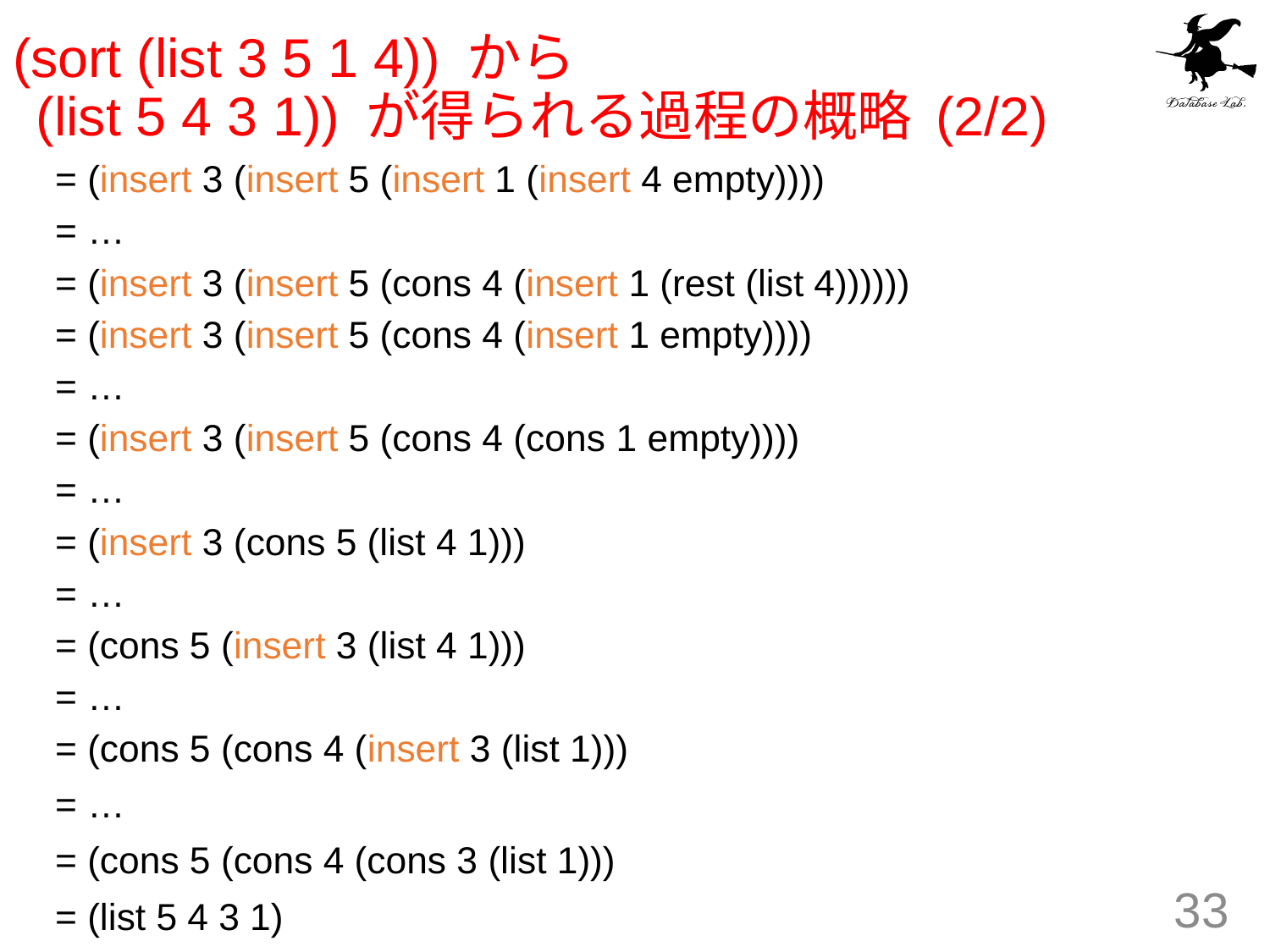

# (sort (list 3 5 1 4)) から (list 5 4 3 1)) が得られる過程の概略 (2/2)
= (insert 3 (insert 5 (insert 1 (insert 4 empty))))
= …
= (insert 3 (insert 5 (cons 4 (insert 1 (rest (list 4))))))
= (insert 3 (insert 5 (cons 4 (insert 1 empty))))
= …
= (insert 3 (insert 5 (cons 4 (cons 1 empty))))
= …
= (insert 3 (cons 5 (list 4 1)))
= …
= (cons 5 (insert 3 (list 4 1)))
= …
= (cons 5 (cons 4 (insert 3 (list 1)))
= …
= (cons 5 (cons 4 (cons 3 (list 1)))
= (list 5 4 3 1)

33